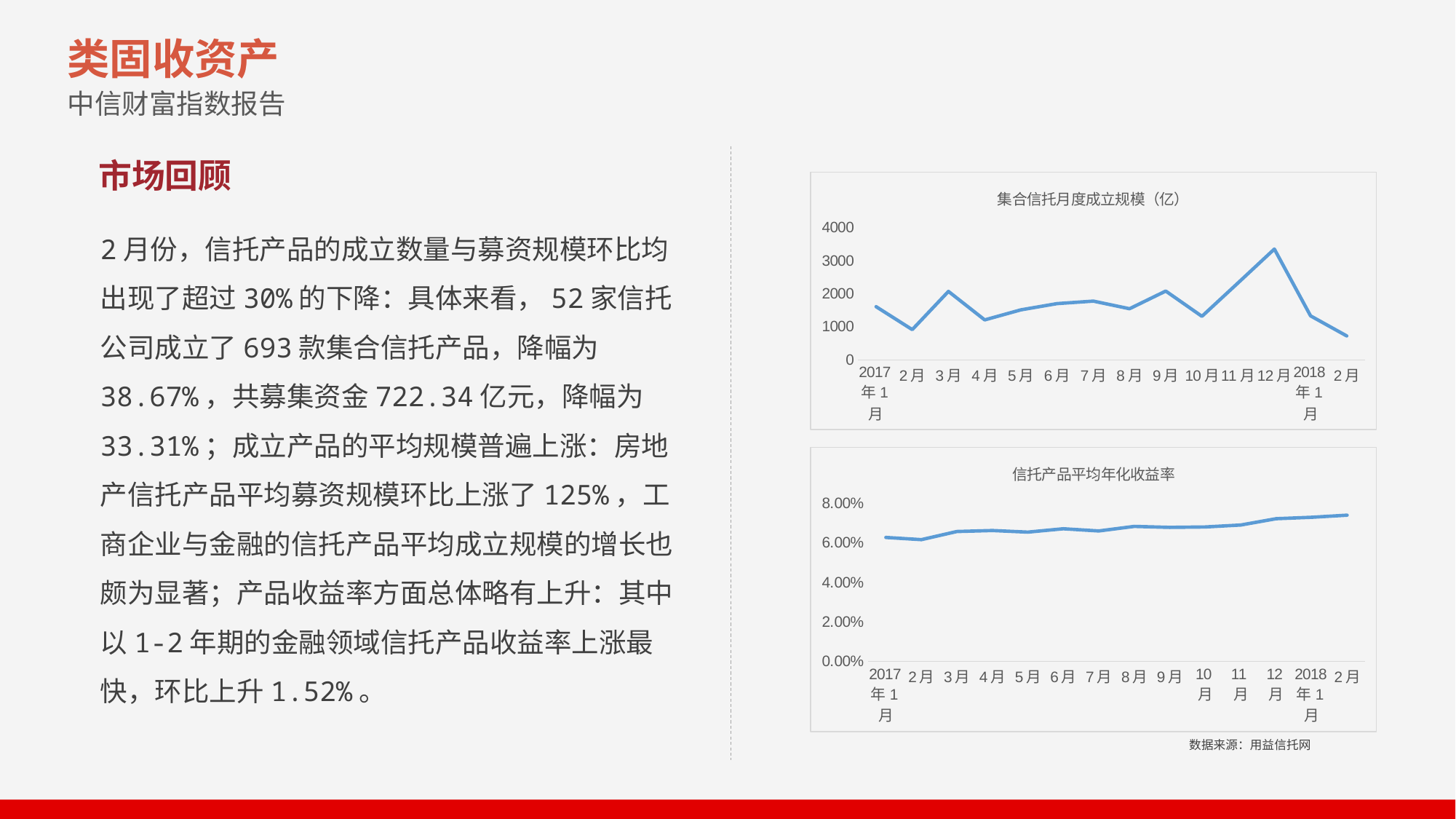

类固收资产
中信财富指数报告
市场回顾

### Chart: 集合信托月度成立规模（亿）

| Category | 信托发行规模（亿） |
|---|---|
| 2017年1月 | 1606.0 |
| 2月 | 913.0 |
| 3月 | 2066.0 |
| 4月 | 1207.0 |
| 5月 | 1510.0 |
| 6月 | 1698.0 |
| 7月 | 1773.0 |
| 8月 | 1544.0 |
| 9月 | 2077.0 |
| 10月 | 1314.0 |
| 11月 | 2326.0 |
| 12月 | 3345.0 |
| 2018年1月 | 1329.0 |
| 2月 | 722.0 |
2月份，信托产品的成立数量与募资规模环比均出现了超过30%的下降：具体来看，52家信托公司成立了693款集合信托产品，降幅为38.67%，共募集资金722.34亿元，降幅为33.31%；成立产品的平均规模普遍上涨：房地产信托产品平均募资规模环比上涨了125%，工商企业与金融的信托产品平均成立规模的增长也颇为显著；产品收益率方面总体略有上升：其中以1-2年期的金融领域信托产品收益率上涨最快，环比上升1.52%。

### Chart:

| Category | 信托产品平均年化收益率 |
|---|---|
| 2017年1月 | 0.0628 |
| 2月 | 0.0617 |
| 3月 | 0.0658 |
| 4月 | 0.0663 |
| 5月 | 0.0655 |
| 6月 | 0.0672 |
| 7月 | 0.0661 |
| 8月 | 0.0684 |
| 9月 | 0.0679 |
| 10月 | 0.0681 |
| 11月 | 0.0691 |
| 12月 | 0.0723 |
| 2018年1月 | 0.073 |
| 2月 | 0.0741 |
数据来源：用益信托网
9